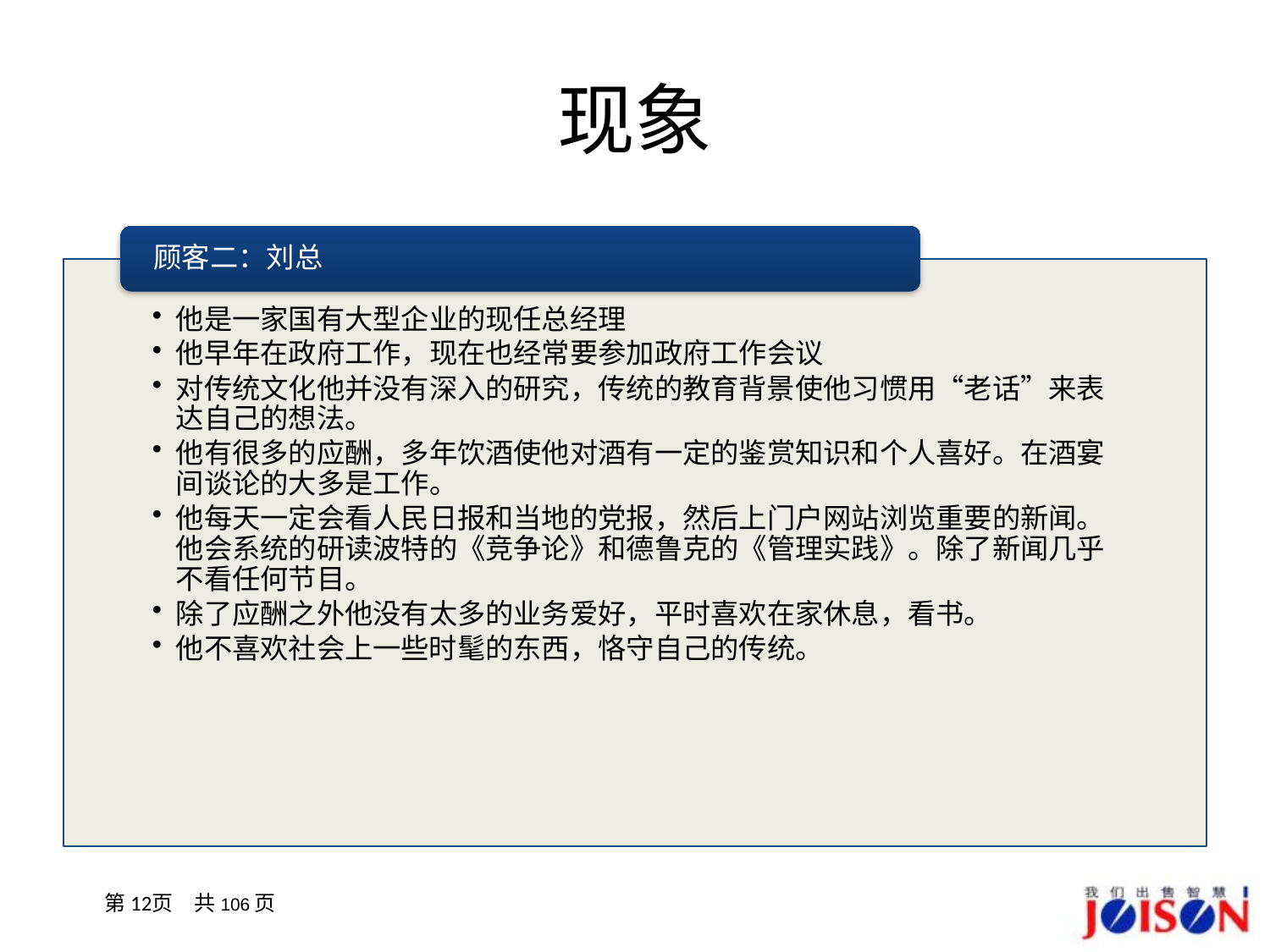

# 现象
他是一家国有大型企业的现任总经理
他早年在政府工作，现在也经常要参加政府工作会议
对传统文化他并没有深入的研究，传统的教育背景使他习惯用“老话”来表达自己的想法。
他有很多的应酬，多年饮酒使他对酒有一定的鉴赏知识和个人喜好。在酒宴间谈论的大多是工作。
他每天一定会看人民日报和当地的党报，然后上门户网站浏览重要的新闻。他会系统的研读波特的《竞争论》和德鲁克的《管理实践》。除了新闻几乎不看任何节目。
除了应酬之外他没有太多的业务爱好，平时喜欢在家休息，看书。
他不喜欢社会上一些时髦的东西，恪守自己的传统。
顾客二：刘总